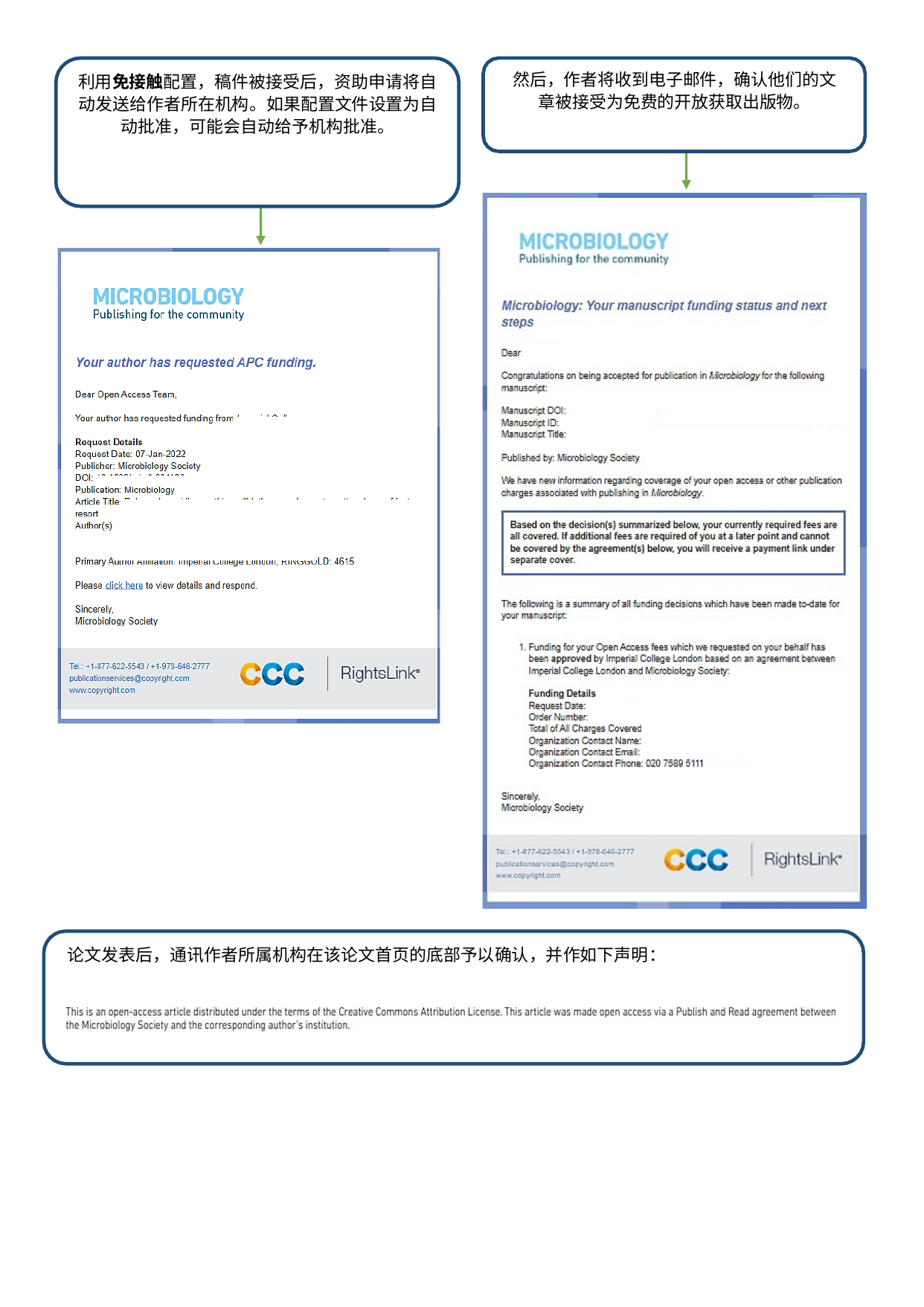

然后，作者将收到电子邮件，确认他们的文章被接受为免费的开放获取出版物。
利用免接触配置，稿件被接受后，资助申请将自动发送给作者所在机构。如果配置文件设置为自动批准，可能会自动给予机构批准。

论文发表后，通讯作者所属机构在该论文首页的底部予以确认，并作如下声明：